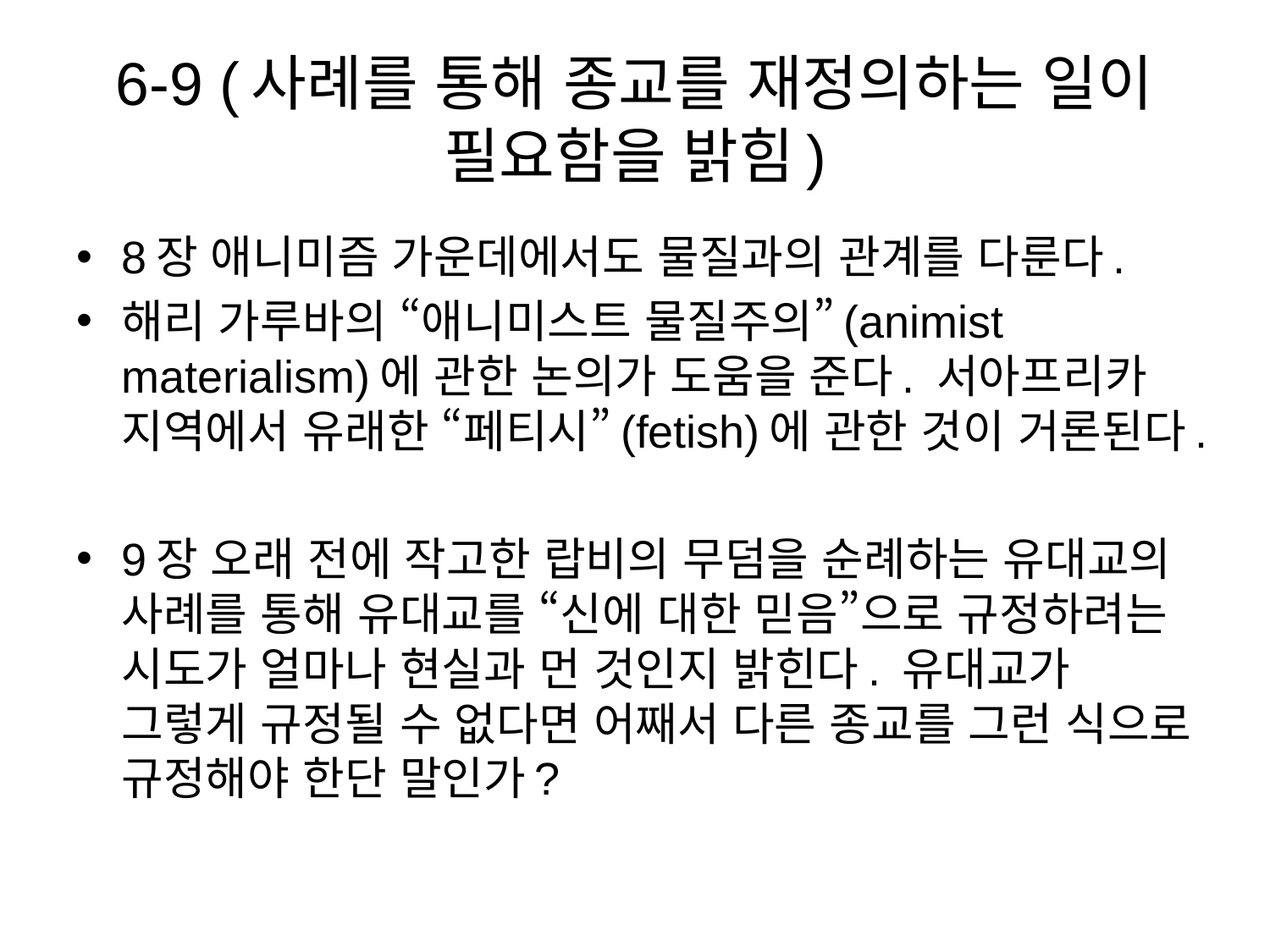

# 6-9 (사례를 통해 종교를 재정의하는 일이 필요함을 밝힘)
8장 애니미즘 가운데에서도 물질과의 관계를 다룬다.
해리 가루바의 “애니미스트 물질주의”(animist materialism)에 관한 논의가 도움을 준다. 서아프리카 지역에서 유래한 “페티시”(fetish)에 관한 것이 거론된다.

9장 오래 전에 작고한 랍비의 무덤을 순례하는 유대교의 사례를 통해 유대교를 “신에 대한 믿음”으로 규정하려는 시도가 얼마나 현실과 먼 것인지 밝힌다. 유대교가 그렇게 규정될 수 없다면 어째서 다른 종교를 그런 식으로 규정해야 한단 말인가?